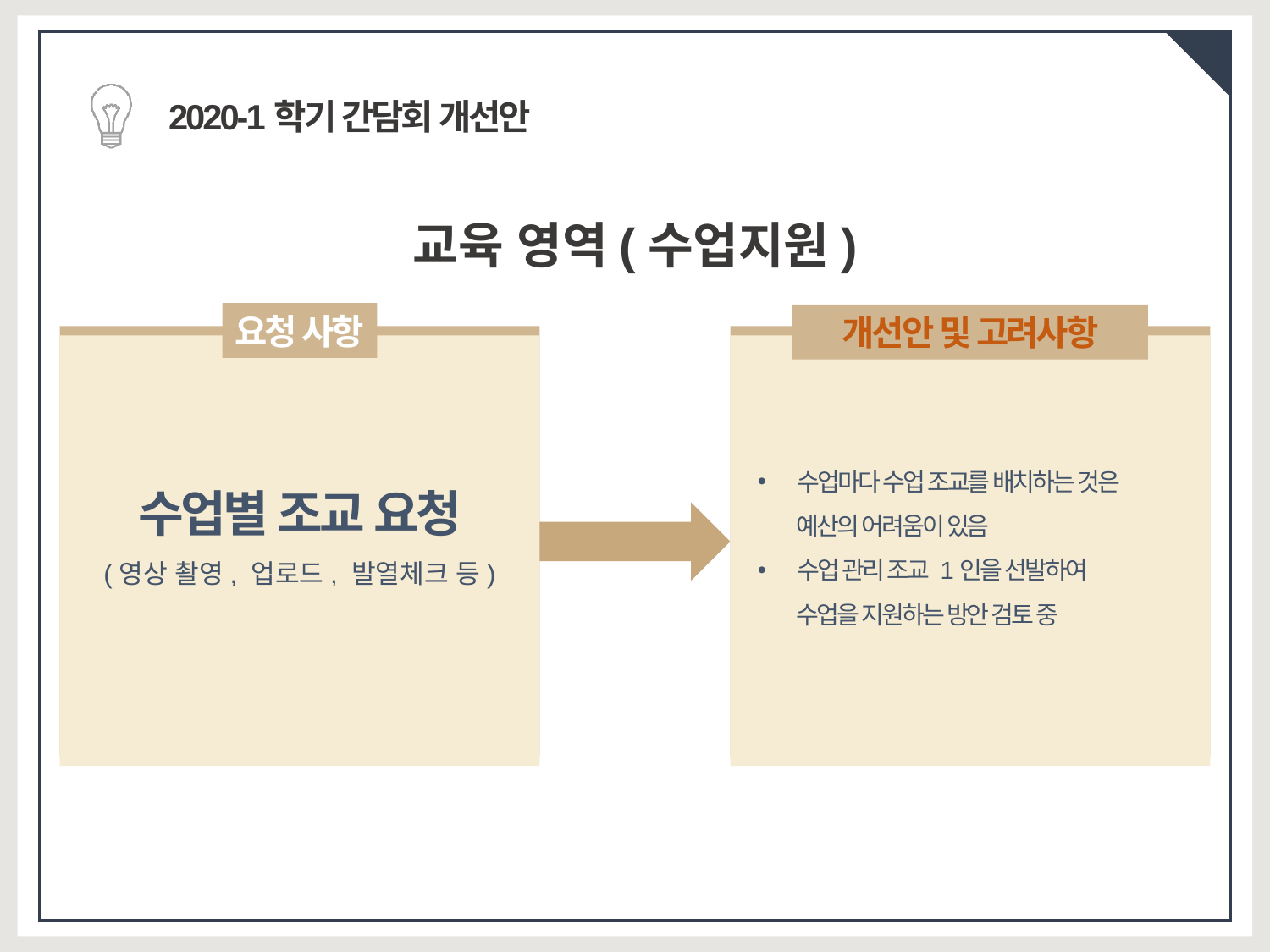

2020-1학기 간담회 개선안
교육 영역(수업지원)
요청 사항
개선안 및 고려사항

수업마다 수업 조교를 배치하는 것은
       예산의 어려움이 있음
수업 관리 조교 1인을 선발하여
       수업을 지원하는 방안 검토 중
수업별 조교 요청
(영상 촬영, 업로드, 발열체크 등)